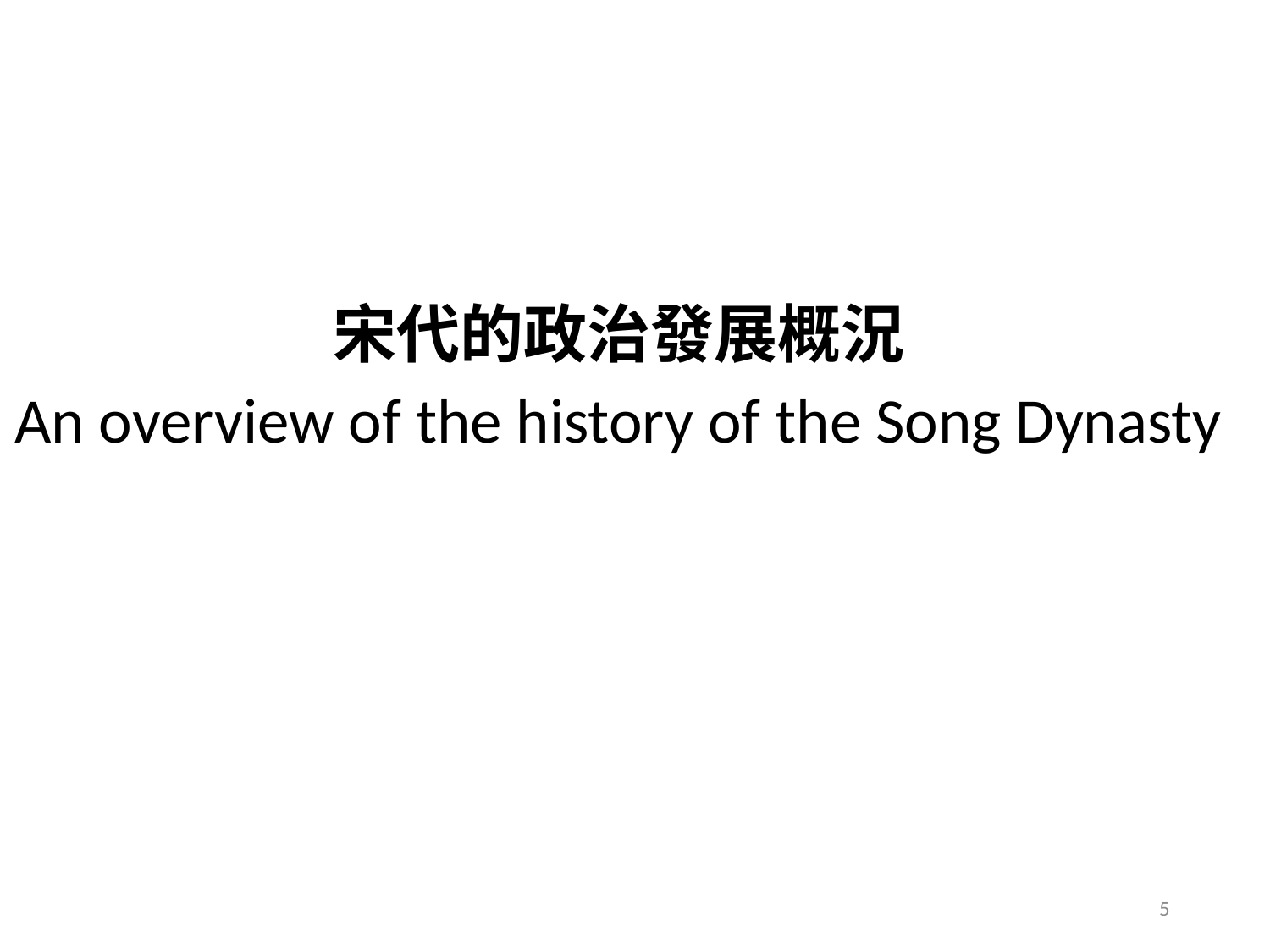

宋代的政治發展概況
An overview of the history of the Song Dynasty

5